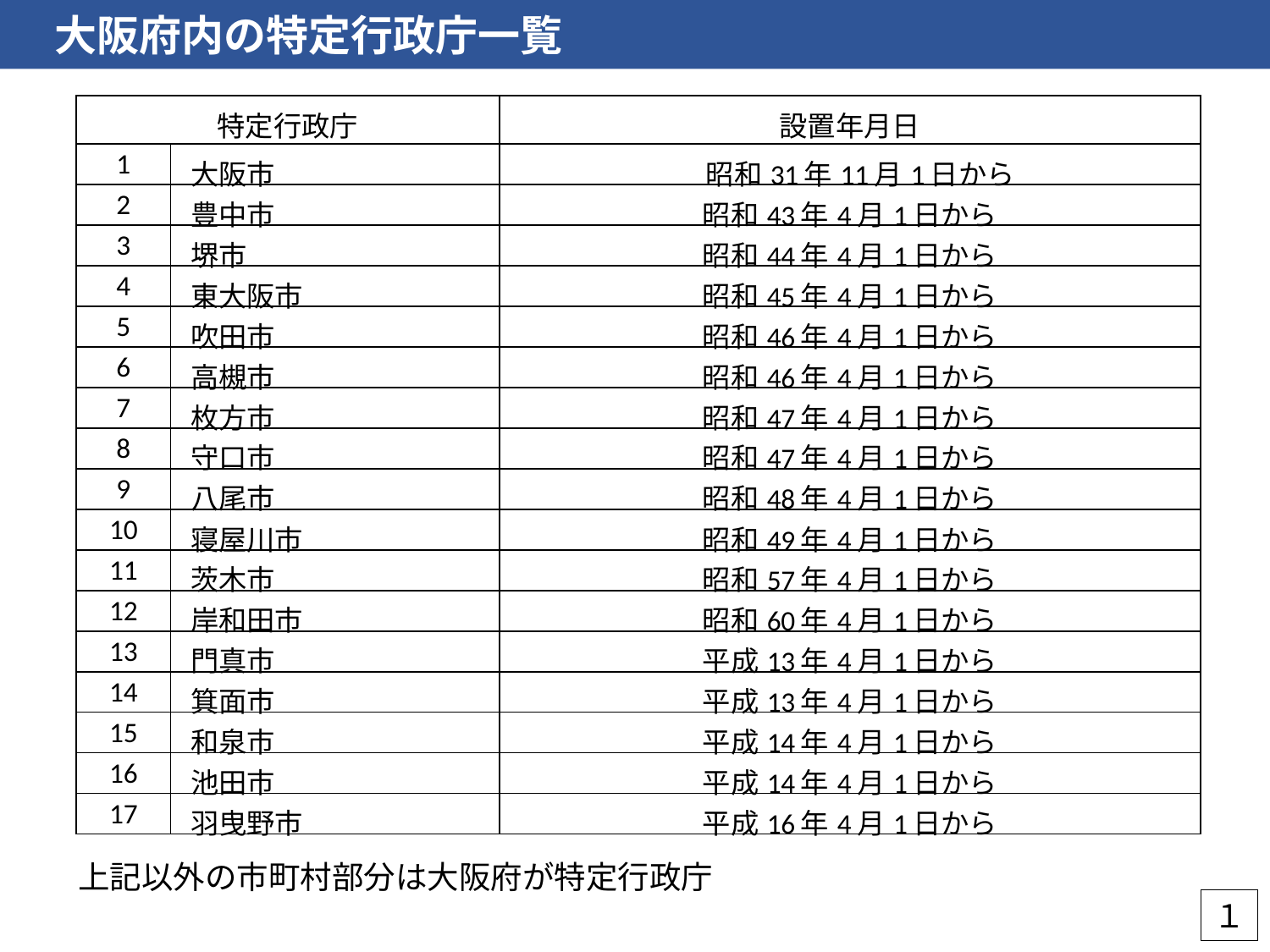

大阪府内の特定行政庁一覧
| 特定行政庁 |  | 設置年月日 |
| --- | --- | --- |
| 1 | 大阪市 | 昭和31年11月1日から |
| 2 | 豊中市 | 昭和43年4月1日から |
| 3 | 堺市 | 昭和44年4月1日から |
| 4 | 東大阪市 | 昭和45年4月1日から |
| 5 | 吹田市 | 昭和46年4月1日から |
| 6 | 高槻市 | 昭和46年4月1日から |
| 7 | 枚方市 | 昭和47年4月1日から |
| 8 | 守口市 | 昭和47年4月1日から |
| 9 | 八尾市 | 昭和48年4月1日から |
| 10 | 寝屋川市 | 昭和49年4月1日から |
| 11 | 茨木市 | 昭和57年4月1日から |
| 12 | 岸和田市 | 昭和60年4月1日から |
| 13 | 門真市 | 平成13年4月1日から |
| 14 | 箕面市 | 平成13年4月1日から |
| 15 | 和泉市 | 平成14年4月1日から |
| 16 | 池田市 | 平成14年4月1日から |
| 17 | 羽曳野市 | 平成16年4月1日から |
上記以外の市町村部分は大阪府が特定行政庁
１